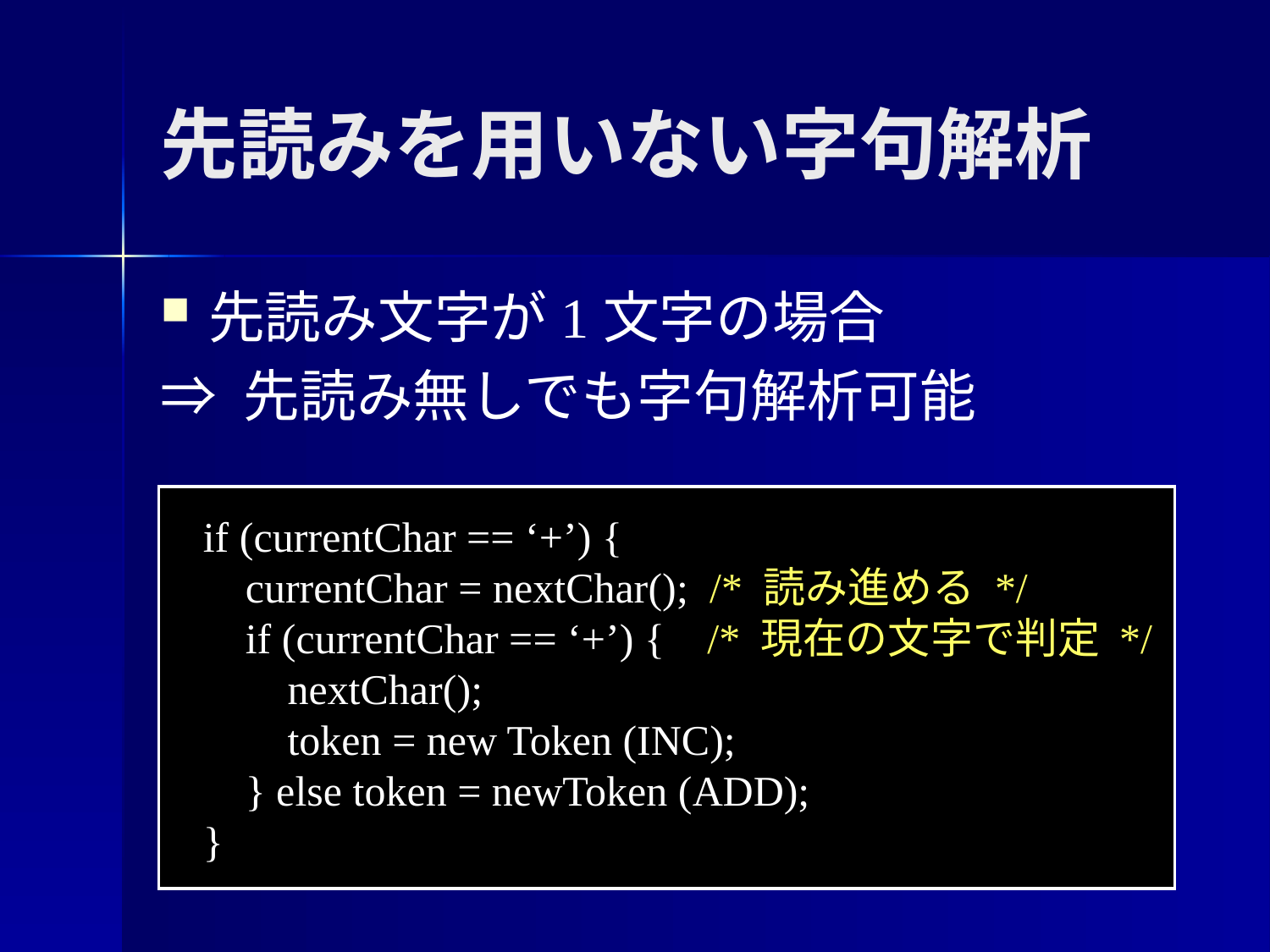

# 先読みを用いない字句解析
先読み文字が1文字の場合
⇒ 先読み無しでも字句解析可能
   if (currentChar == ‘+’) {
       currentChar = nextChar();  /* 読み進める */
       if (currentChar == ‘+’) {    /* 現在の文字で判定 */
           nextChar();
           token = new Token (INC);
       } else token = newToken (ADD);
   }